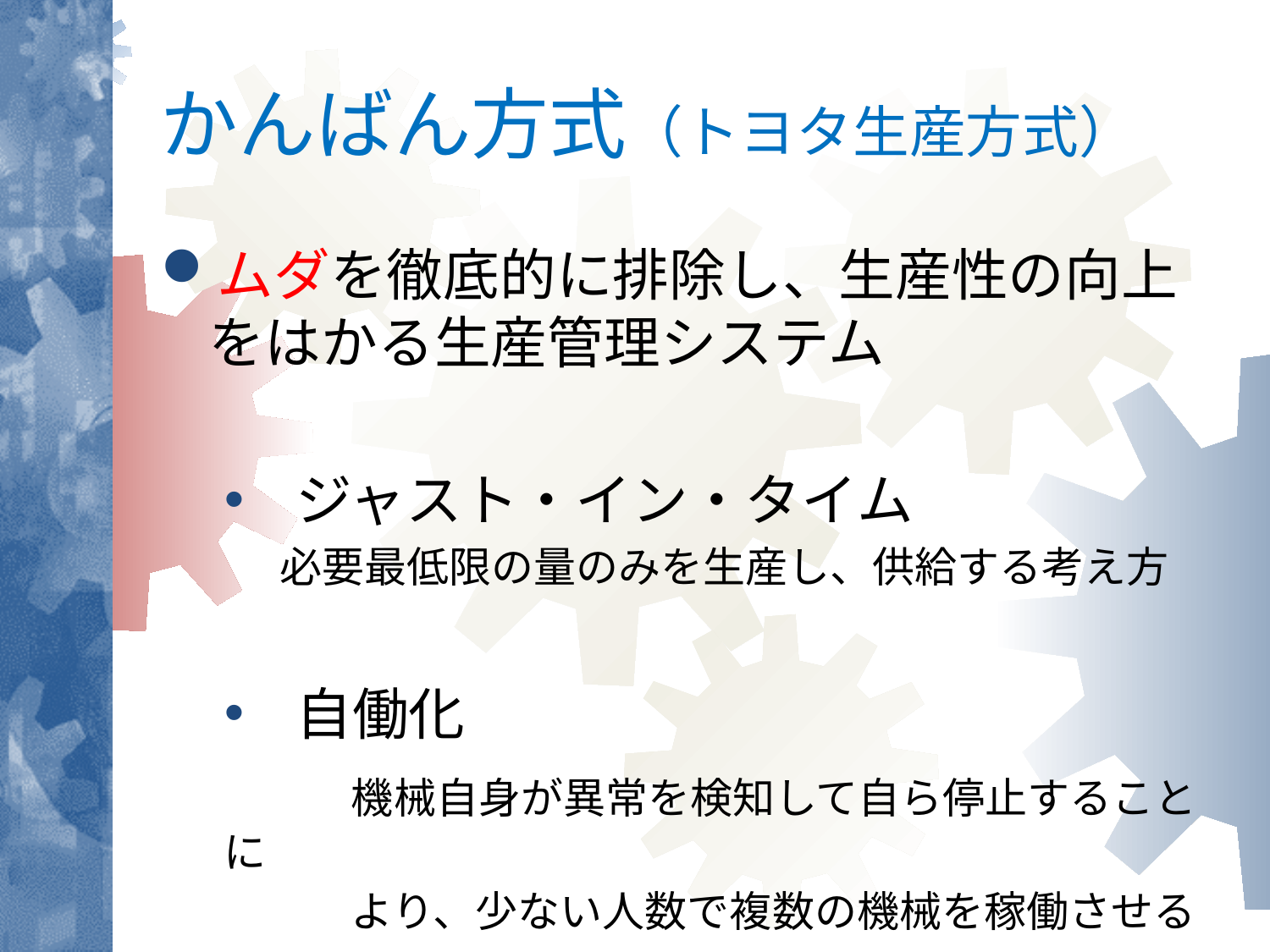

かんばん方式（トヨタ生産方式）
ムダを徹底的に排除し、生産性の向上をはかる生産管理システム

ジャスト・イン・タイム
必要最低限の量のみを生産し、供給する考え方

自働化
		機械自身が異常を検知して自ら停止することに
		より、少ない人数で複数の機械を稼働させる